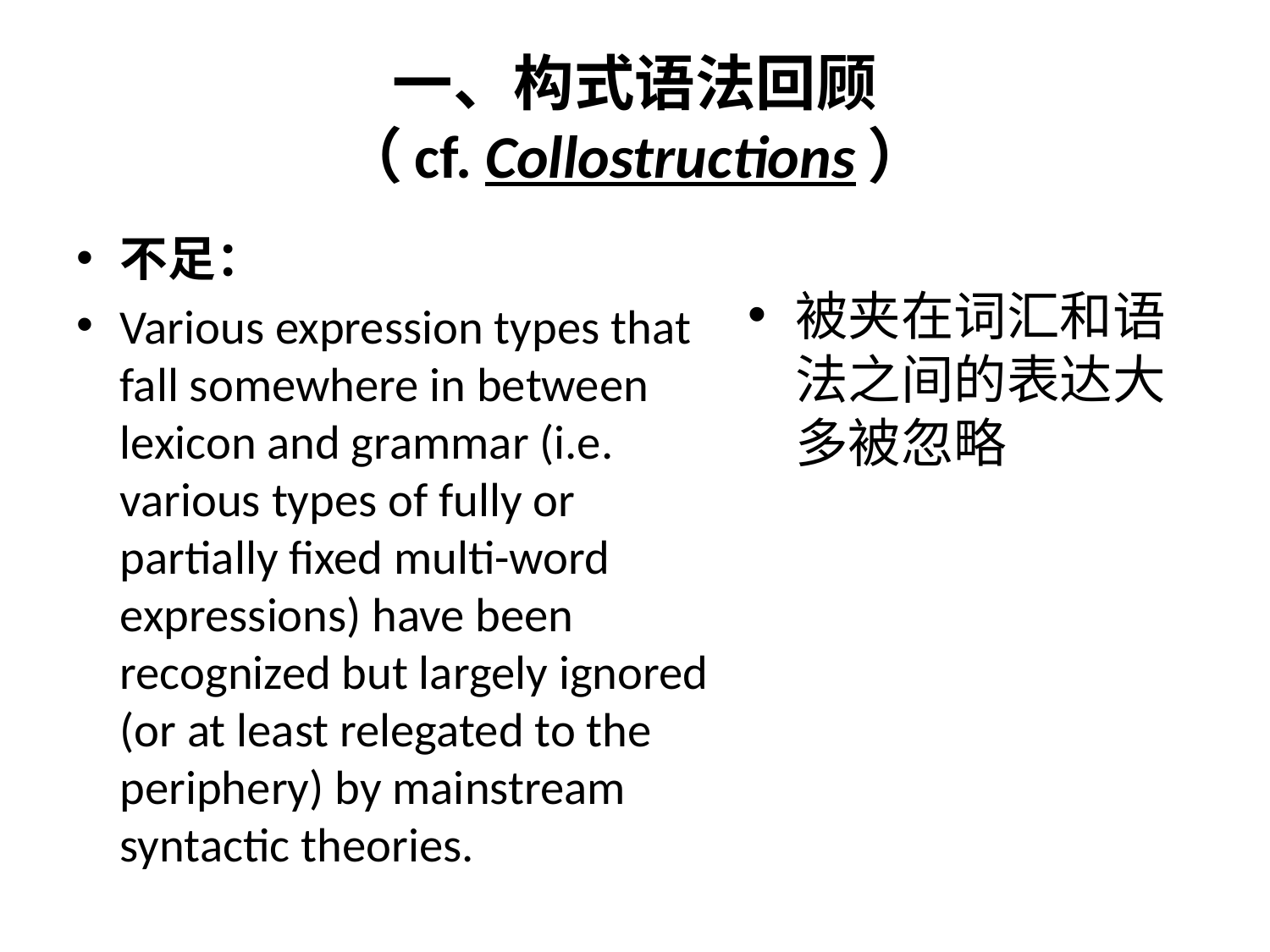

# 一、构式语法回顾 （cf. Collostructions）
不足：
Various expression types that fall somewhere in between lexicon and grammar (i.e. various types of fully or partially fixed multi-word expressions) have been recognized but largely ignored (or at least relegated to the periphery) by mainstream syntactic theories.
被夹在词汇和语法之间的表达大多被忽略